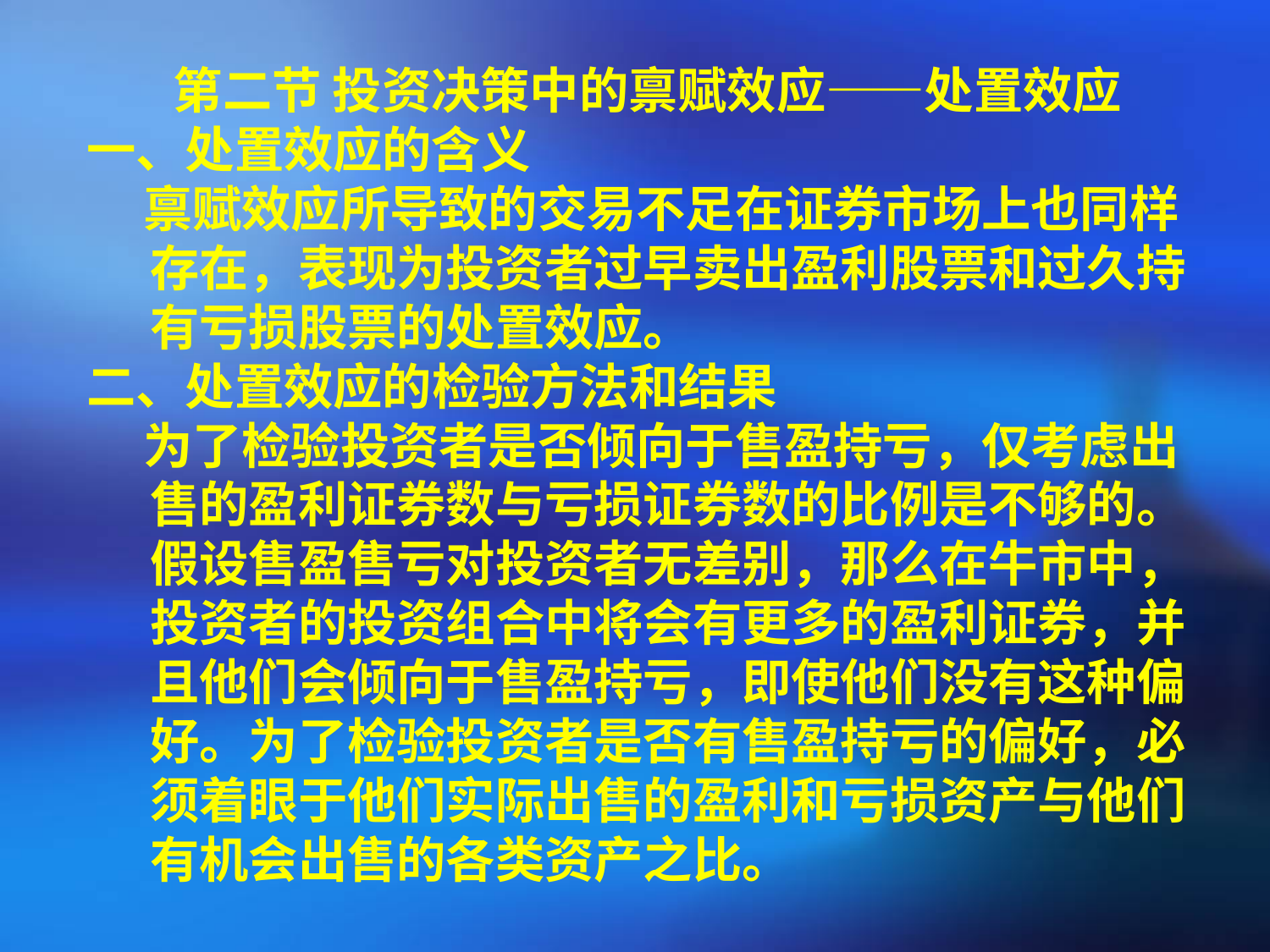

第二节 投资决策中的禀赋效应——处置效应
一、处置效应的含义
    禀赋效应所导致的交易不足在证券市场上也同样存在，表现为投资者过早卖出盈利股票和过久持有亏损股票的处置效应。
二、处置效应的检验方法和结果
    为了检验投资者是否倾向于售盈持亏，仅考虑出售的盈利证券数与亏损证券数的比例是不够的。假设售盈售亏对投资者无差别，那么在牛市中，投资者的投资组合中将会有更多的盈利证券，并且他们会倾向于售盈持亏，即使他们没有这种偏好。为了检验投资者是否有售盈持亏的偏好，必须着眼于他们实际出售的盈利和亏损资产与他们有机会出售的各类资产之比。